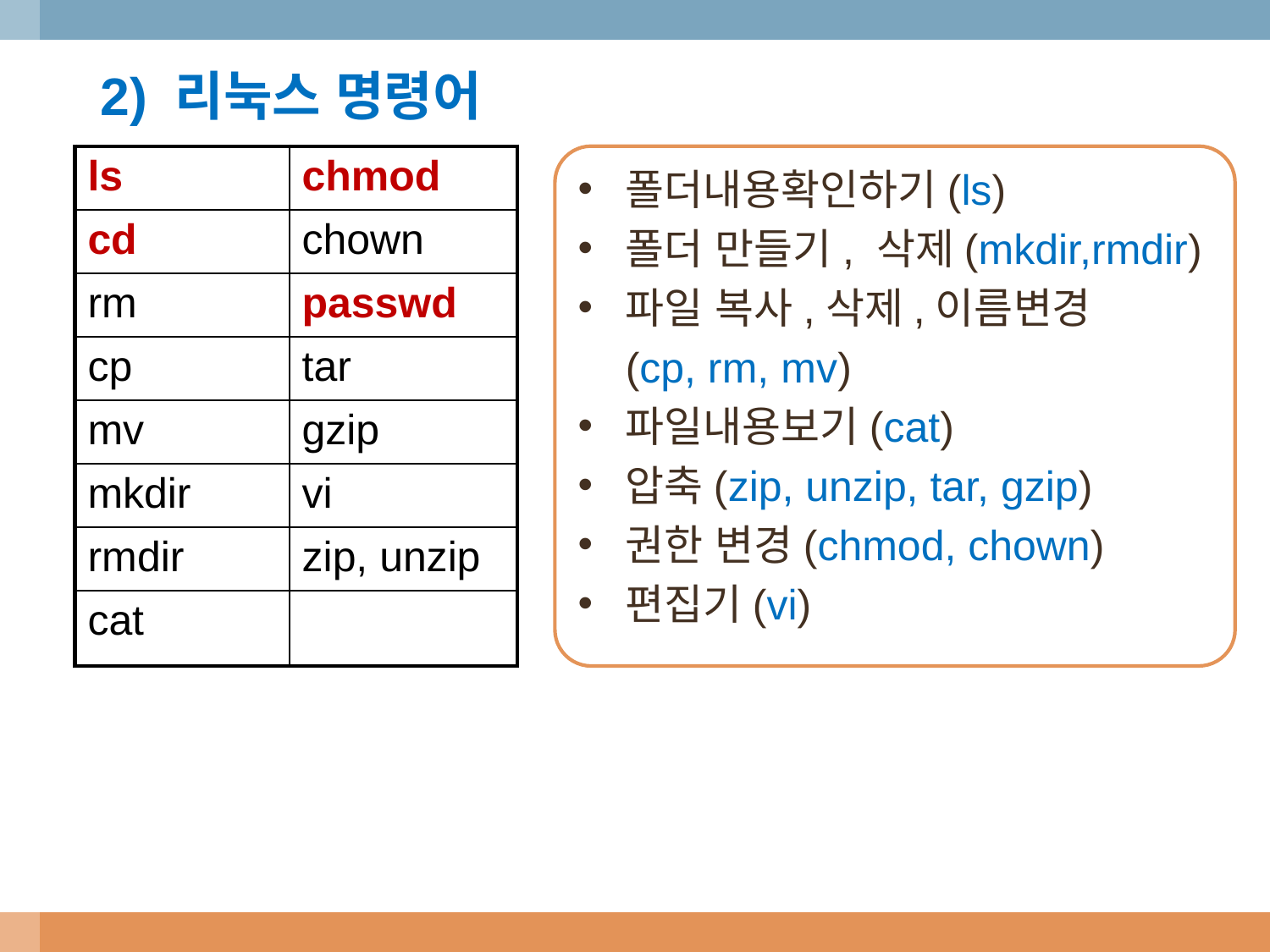

2) 리눅스 명령어
| ls | chmod |
| --- | --- |
| cd | chown |
| rm | passwd |
| cp | tar |
| mv | gzip |
| mkdir | vi |
| rmdir | zip, unzip |
| cat |  |
폴더내용확인하기(ls)
폴더 만들기, 삭제(mkdir,rmdir)
파일 복사,삭제,이름변경
    (cp, rm, mv)
파일내용보기(cat)
압축(zip, unzip, tar, gzip)
권한 변경(chmod, chown)
편집기(vi)